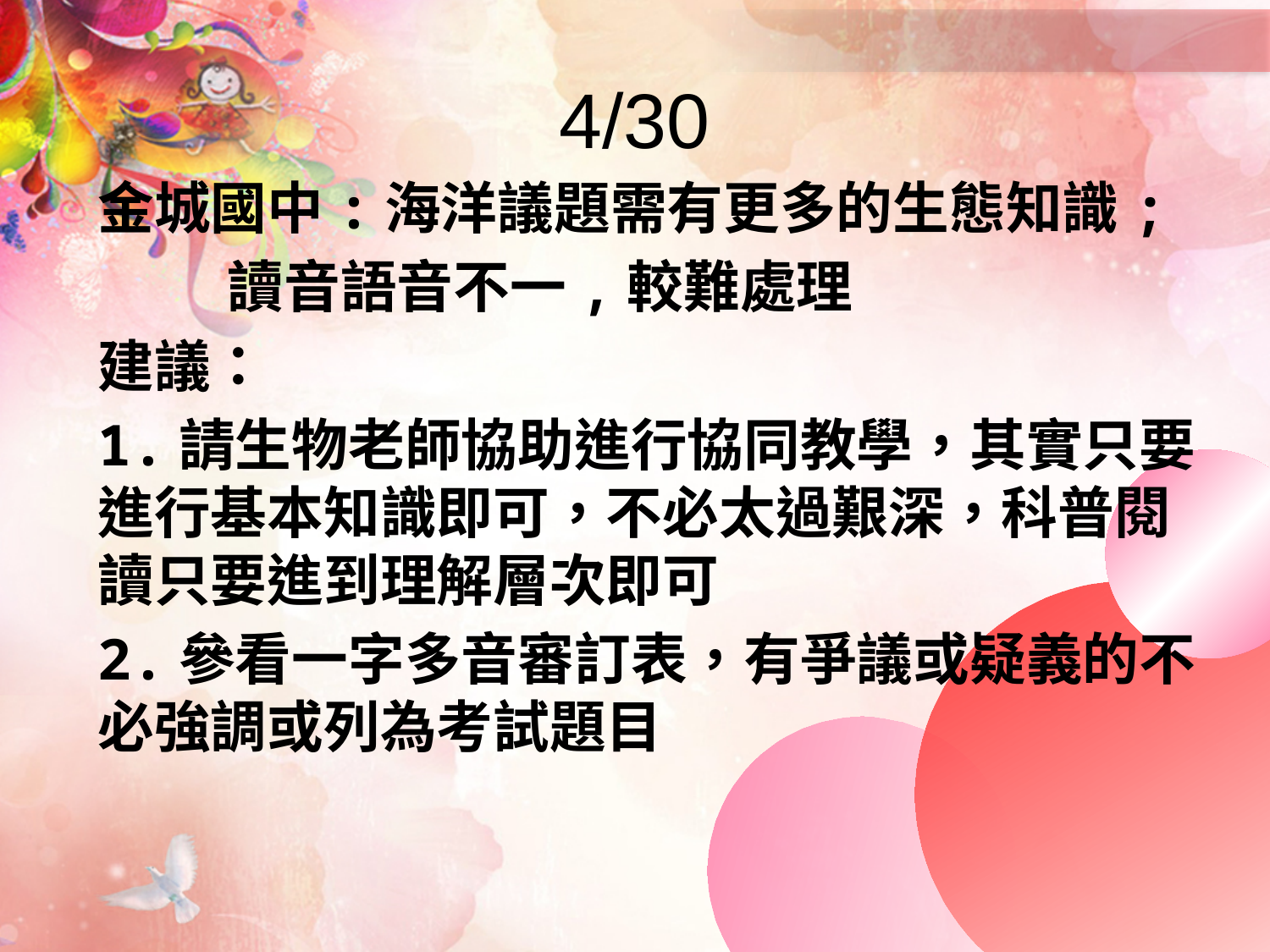

# 4/30
金城國中:海洋議題需有更多的生態知識;
         讀音語音不一,較難處理
建議：
1.請生物老師協助進行協同教學，其實只要進行基本知識即可，不必太過艱深，科普閱讀只要進到理解層次即可
2.參看一字多音審訂表，有爭議或疑義的不必強調或列為考試題目